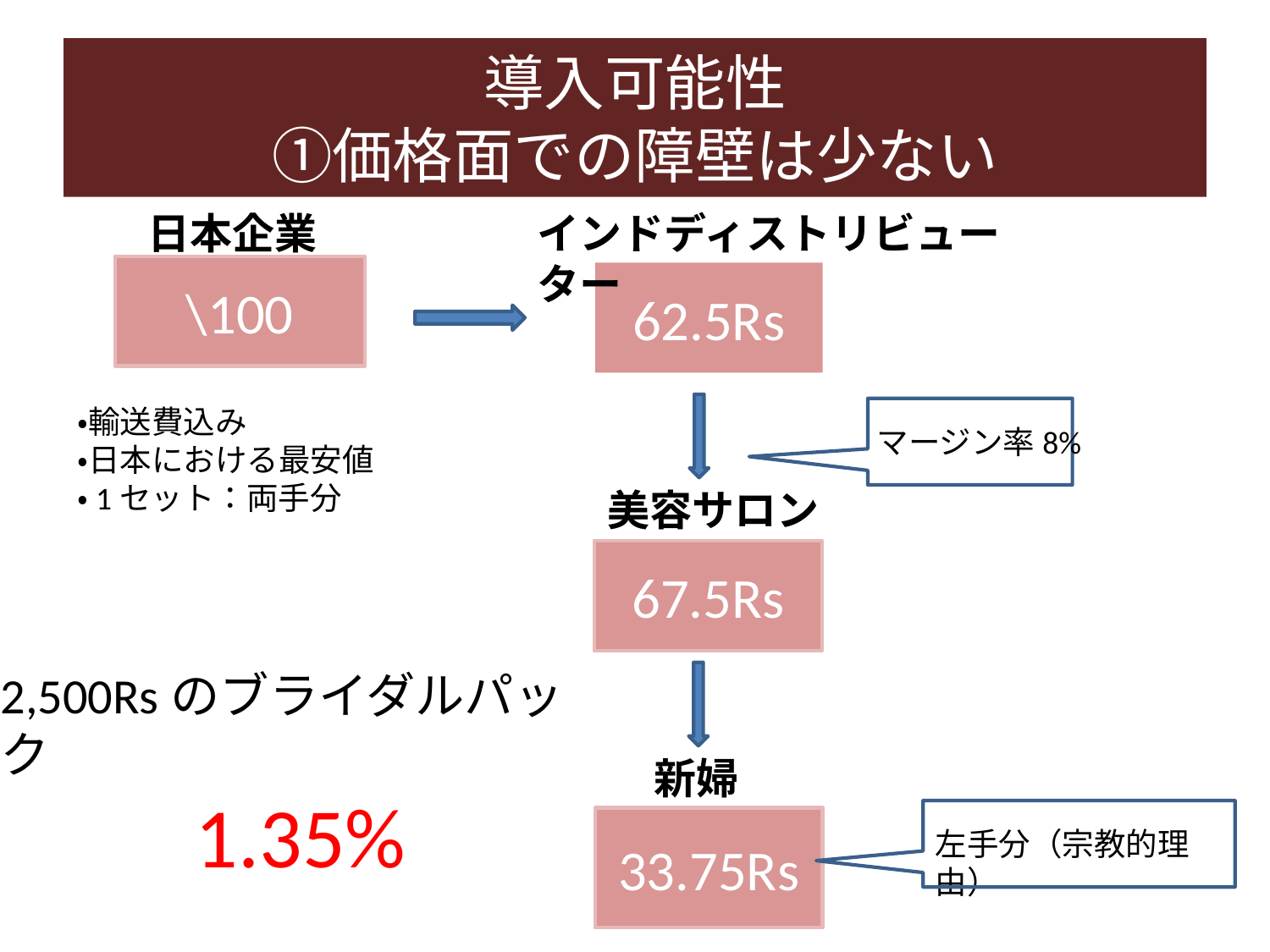

# 導入可能性 ①価格面での障壁は少ない
インドディストリビューター
日本企業
\100
62.5Rs

・輸送費込み
・日本における最安値
・1セット：両手分

マージン率8%

美容サロン
67.5Rs
2,500Rsのブライダルパック
1.35%

新婦

33.75Rs
左手分（宗教的理由）